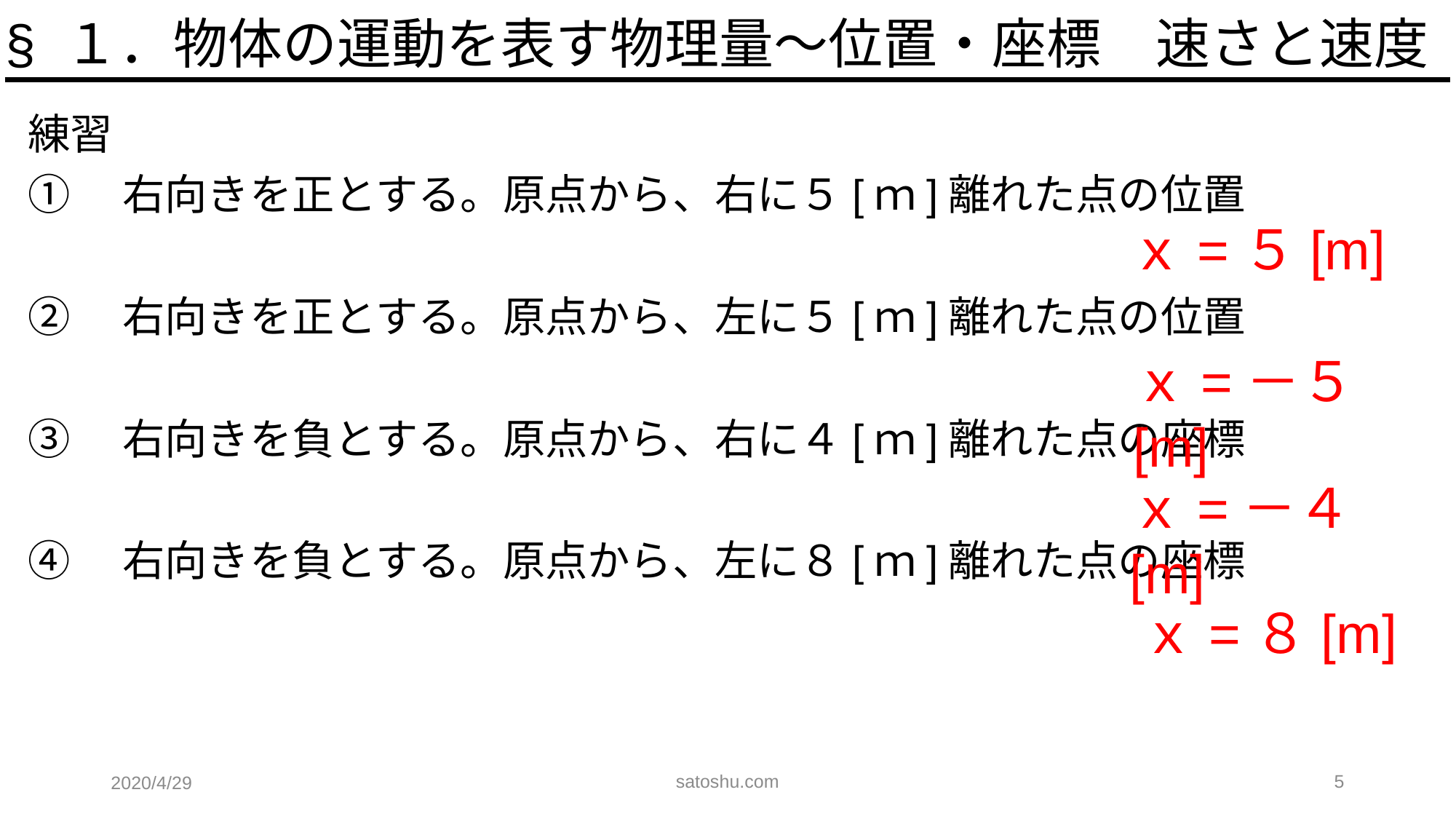

§ １．物体の運動を表す物理量～位置・座標　速さと速度
練習
①　右向きを正とする。原点から、右に５[ｍ]離れた点の位置

②　右向きを正とする。原点から、左に５[ｍ]離れた点の位置

③　右向きを負とする。原点から、右に４[ｍ]離れた点の座標

④　右向きを負とする。原点から、左に８[ｍ]離れた点の座標
ｘ=５[m]
ｘ=－５[m]
ｘ=－４[m]
ｘ=８[m]
satoshu.com
5
2020/4/29